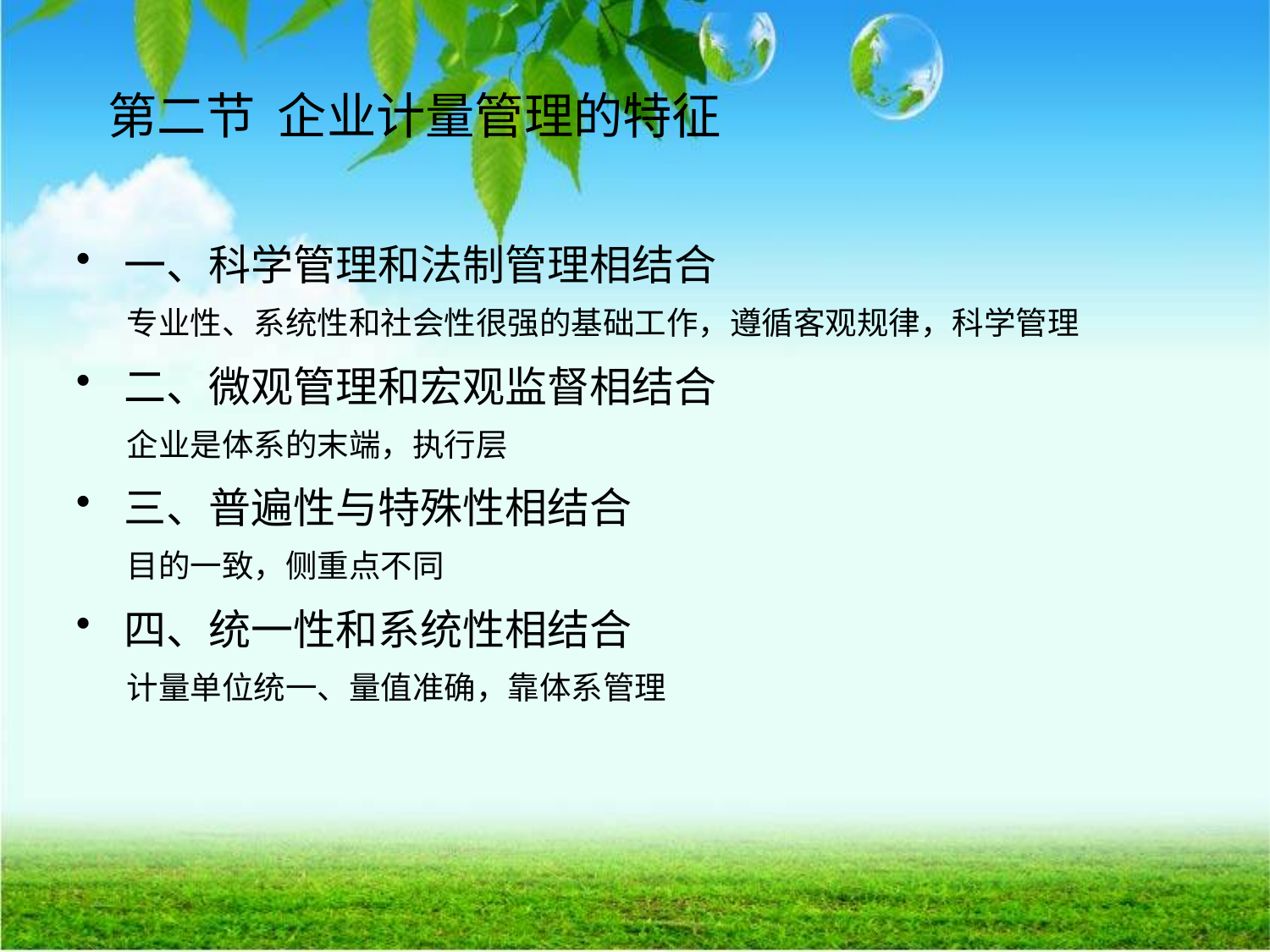

一、科学管理和法制管理相结合
      专业性、系统性和社会性很强的基础工作，遵循客观规律，科学管理
二、微观管理和宏观监督相结合
      企业是体系的末端，执行层
三、普遍性与特殊性相结合
      目的一致，侧重点不同
四、统一性和系统性相结合
      计量单位统一、量值准确，靠体系管理
# 第二节  企业计量管理的特征